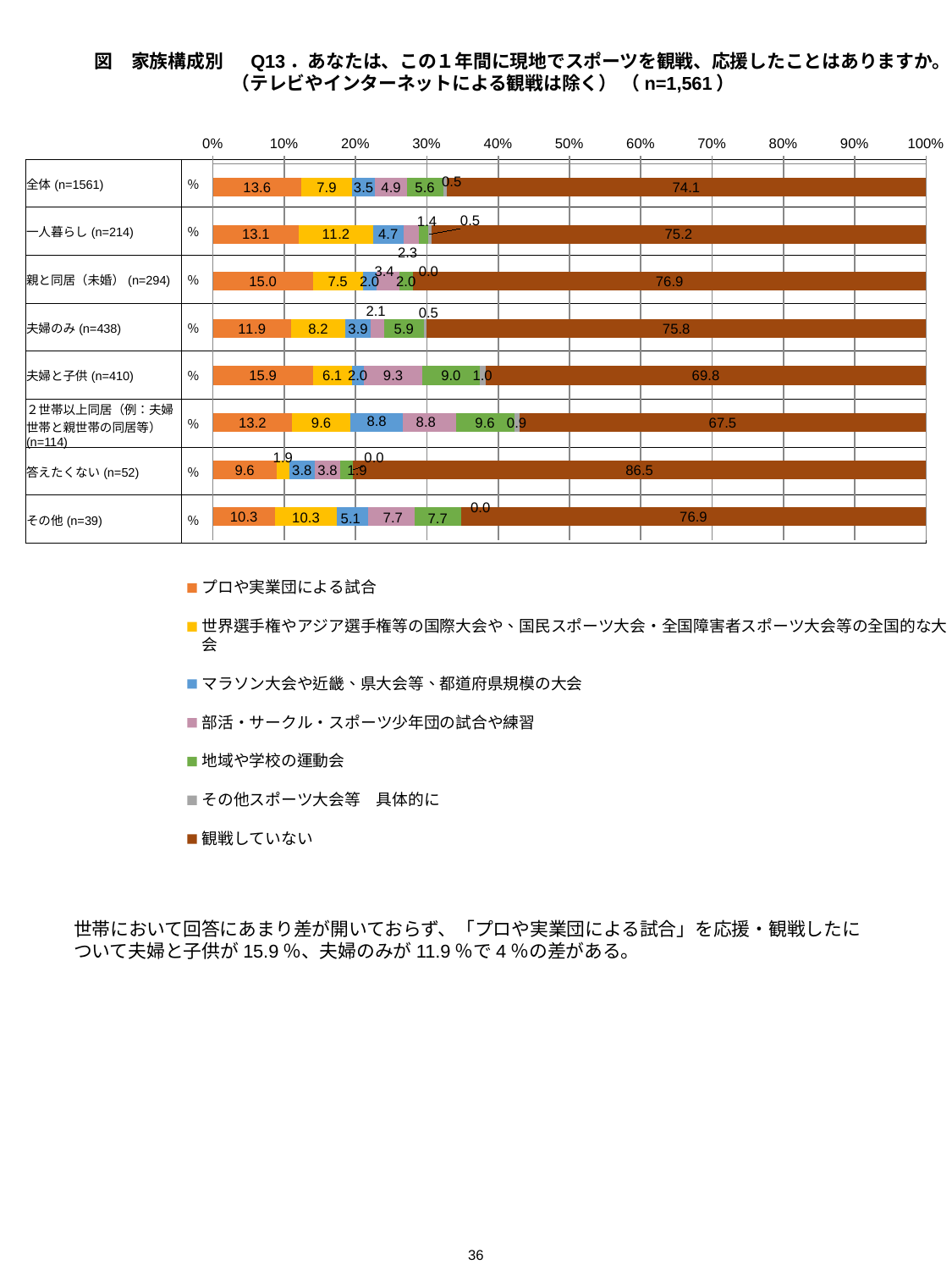

図　家族構成別　 Q13．あなたは、この１年間に現地でスポーツを観戦、応援したことはありますか。（テレビやインターネットによる観戦は除く） （n=1,561）

### Chart

| Category | プロや実業団による試合 | 世界選手権やアジア選手権等の国際大会や、国民スポーツ大会・全国障害者スポーツ大会等の全国的な大会 | マラソン大会や近畿、県大会等、都道府県規模の大会 | 部活・サークル・スポーツ少年団の試合や練習 | 地域や学校の運動会 | その他スポーツ大会等　具体的に | 観戦していない |
|---|---|---|---|---|---|---|---|
| 全体(n=1561) | 13.645099295323512 | 7.879564381806535 | 3.523382447149263 | 4.932735426008969 | 5.573350416399744 | 0.5124919923126202 | 74.11915438821268 |
| 一人暮らし(n=214) | 13.08411214953271 | 11.214953271028037 | 4.672897196261682 | 2.336448598130841 | 1.4018691588785048 | 0.4672897196261682 | 75.23364485981308 |
| 親と同居（未婚）(n=294) | 14.965986394557822 | 7.482993197278912 | 2.0408163265306123 | 3.401360544217687 | 2.0408163265306123 | 0.0 | 76.87074829931973 |
| 夫婦のみ(n=438) | 11.87214611872146 | 8.21917808219178 | 3.8812785388127855 | 2.054794520547945 | 5.936073059360731 | 0.4566210045662101 | 75.79908675799086 |
| 夫婦と子供(n=410) | 15.853658536585366 | 6.097560975609757 | 1.951219512195122 | 9.26829268292683 | 9.024390243902438 | 0.975609756097561 | 69.7560975609756 |
| ２世帯以上同居（例：夫婦世帯と親世帯の同居等）(n=114) | 13.157894736842104 | 9.649122807017543 | 8.771929824561402 | 8.771929824561402 | 9.649122807017543 | 0.8771929824561403 | 67.54385964912281 |
| 答えたくない(n=52) | 9.615384615384615 | 1.9230769230769231 | 3.8461538461538463 | 3.8461538461538463 | 1.9230769230769231 | 0.0 | 86.53846153846153 |
| その他(n=39) | 10.256410256410255 | 10.256410256410255 | 5.128205128205128 | 7.6923076923076925 | 7.6923076923076925 | 0.0 | 76.92307692307692 |
| 全体(n=1561) | ％ |  |
| --- | --- | --- |
| 一人暮らし(n=214) | ％ |  |
| 親と同居（未婚）(n=294) | ％ |  |
| 夫婦のみ(n=438) | ％ |  |
| 夫婦と子供(n=410) | ％ |  |
| ２世帯以上同居（例：夫婦世帯と親世帯の同居等）(n=114) | ％ |  |
| 答えたくない(n=52) | ％ |  |
| その他(n=39) | ％ |  |
世帯において回答にあまり差が開いておらず、「プロや実業団による試合」を応援・観戦したについて夫婦と子供が15.9％、夫婦のみが11.9％で4％の差がある。
36